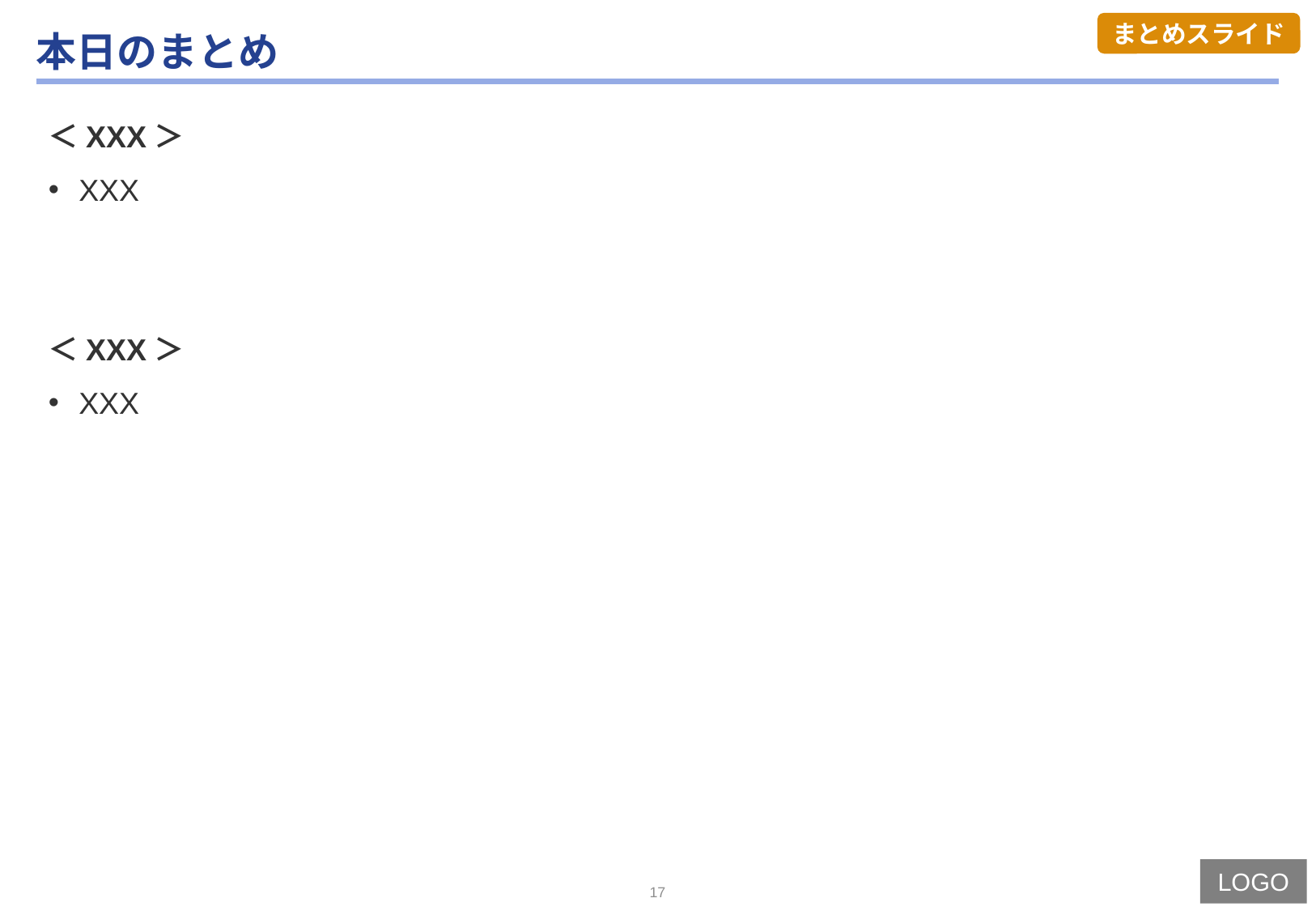

まとめスライド
# 本日のまとめ
＜XXX＞
XXX

＜XXX＞
XXX